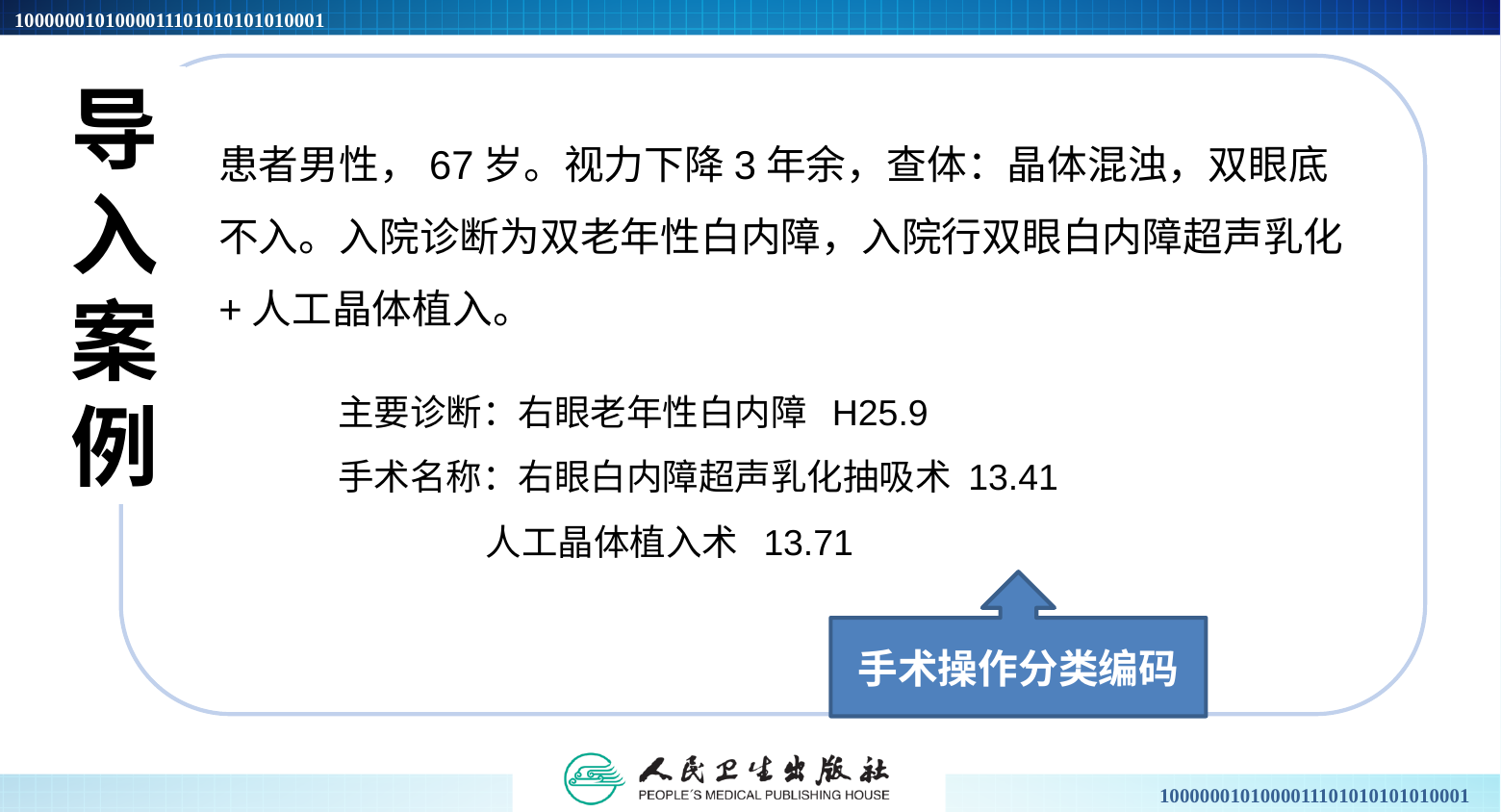

患者男性，67岁。视力下降3年余，查体：晶体混浊，双眼底不入。入院诊断为双老年性白内障，入院行双眼白内障超声乳化+人工晶体植入。

主要诊断：右眼老年性白内障  H25.9
手术名称：右眼白内障超声乳化抽吸术 13.41
                 人工晶体植入术  13.71
手术操作分类编码